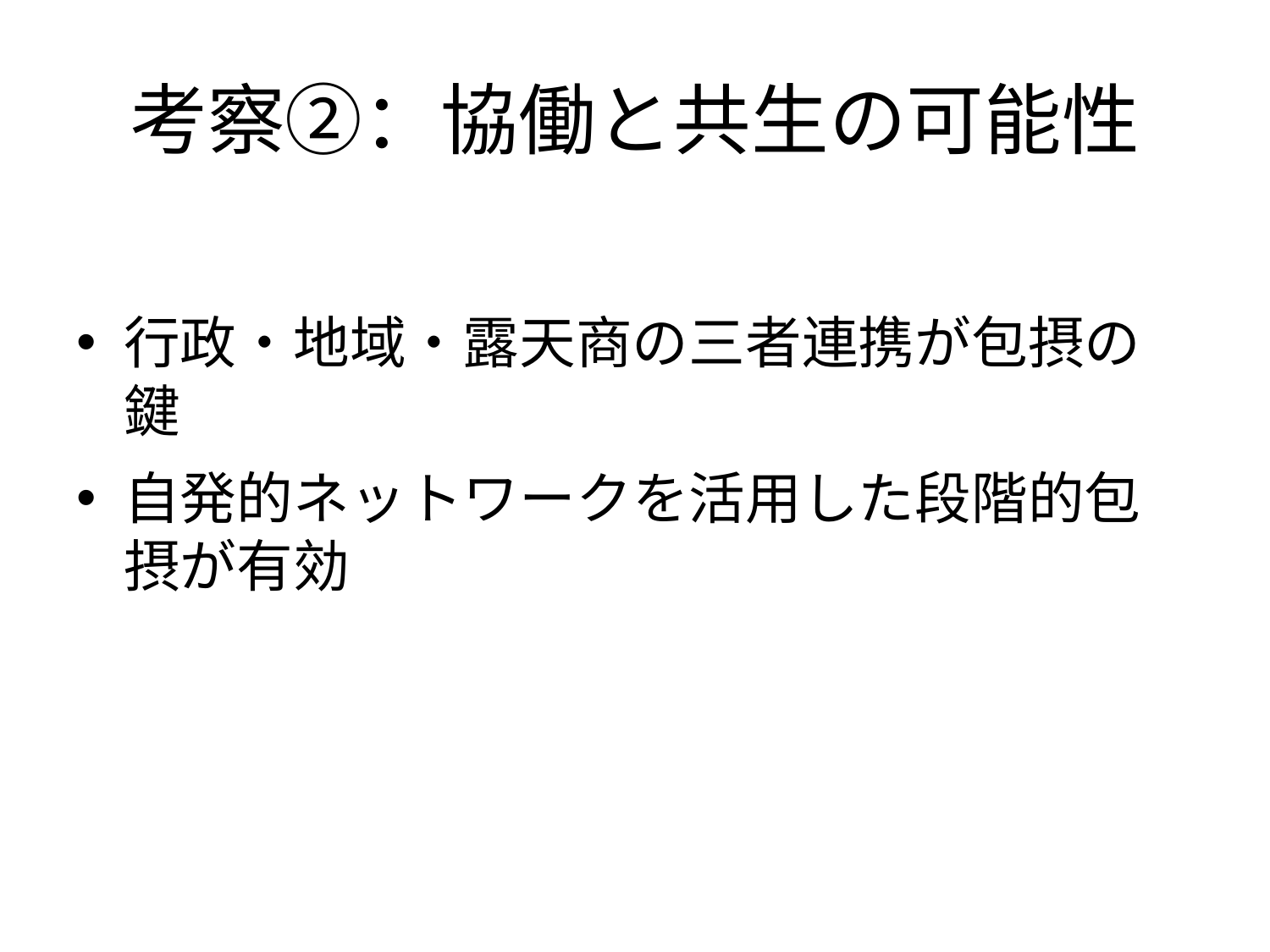

# 考察②：協働と共生の可能性

行政・地域・露天商の三者連携が包摂の鍵
自発的ネットワークを活用した段階的包摂が有効